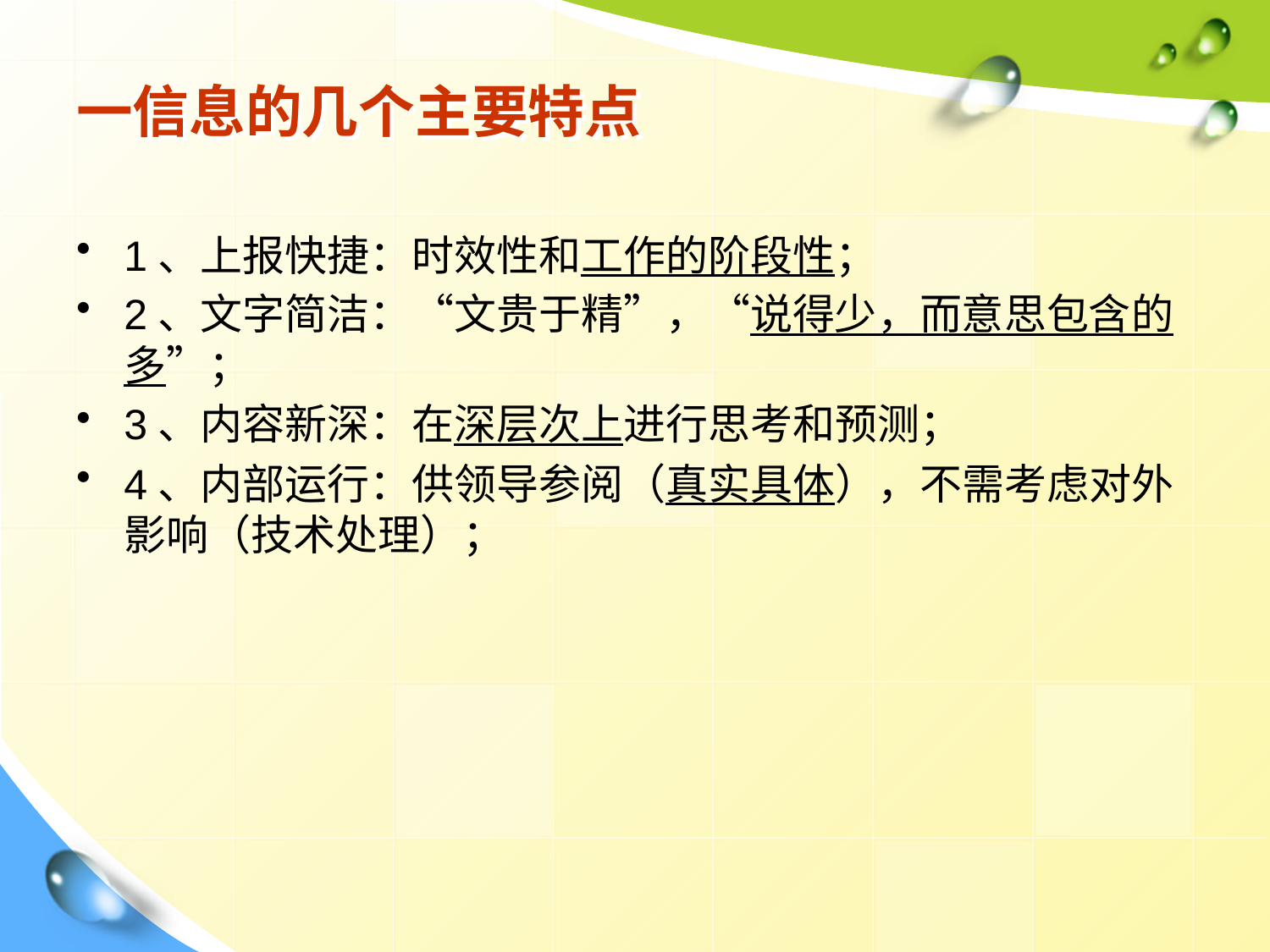

# 一信息的几个主要特点
1、上报快捷：时效性和工作的阶段性；
2、文字简洁：“文贵于精”，“说得少，而意思包含的多”；
3、内容新深：在深层次上进行思考和预测；
4、内部运行：供领导参阅（真实具体），不需考虑对外影响（技术处理）；